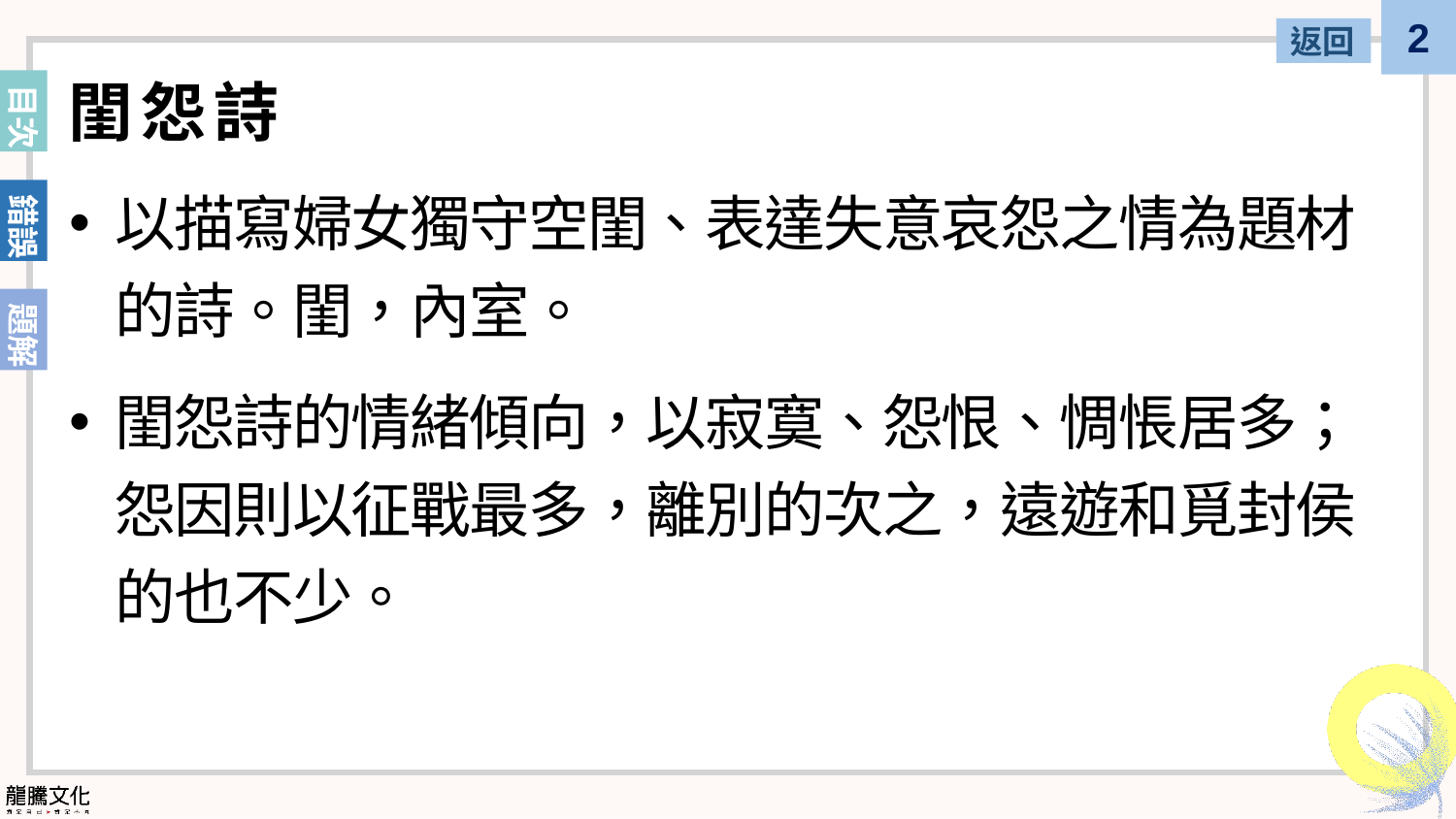

返回
閨怨詩
以描寫婦女獨守空閨、表達失意哀怨之情為題材的詩。閨，內室。
閨怨詩的情緒傾向，以寂寞、怨恨、惆悵居多；怨因則以征戰最多，離別的次之，遠遊和覓封侯的也不少。